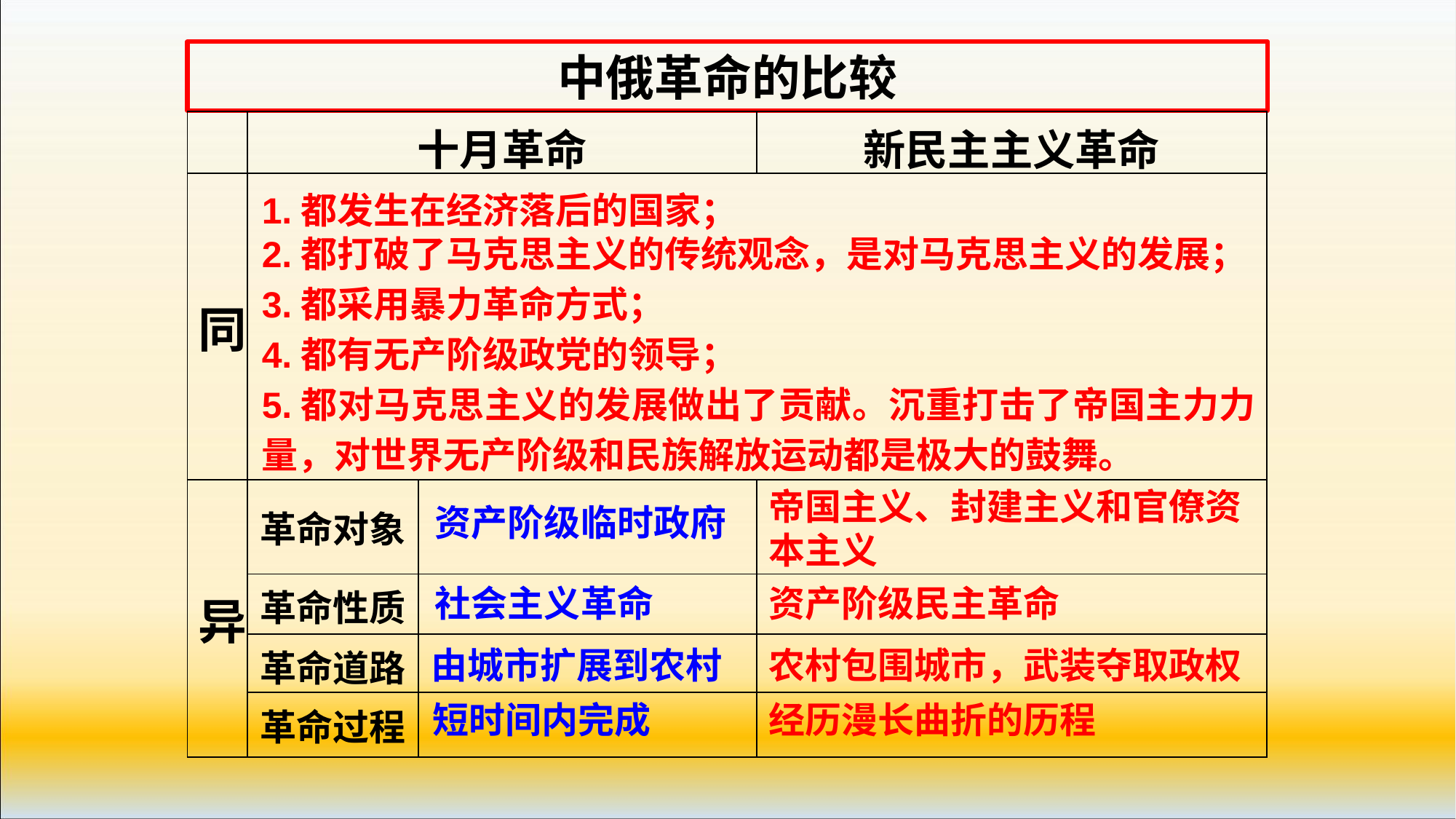

中俄革命的比较
|  | 十月革命 |  | 新民主主义革命 |
| --- | --- | --- | --- |
| 同 |  |  |  |
| 异 | 革命对象 |  |  |
|  | 革命性质 |  |  |
|  | 革命道路 |  |  |
|  | 革命过程 |  |  |
1.都发生在经济落后的国家；
2.都打破了马克思主义的传统观念，是对马克思主义的发展；
3.都采用暴力革命方式；
4.都有无产阶级政党的领导；
5.都对马克思主义的发展做出了贡献。沉重打击了帝国主力力量，对世界无产阶级和民族解放运动都是极大的鼓舞。
帝国主义、封建主义和官僚资本主义
资产阶级临时政府
社会主义革命
资产阶级民主革命
由城市扩展到农村
农村包围城市，武装夺取政权
短时间内完成
经历漫长曲折的历程